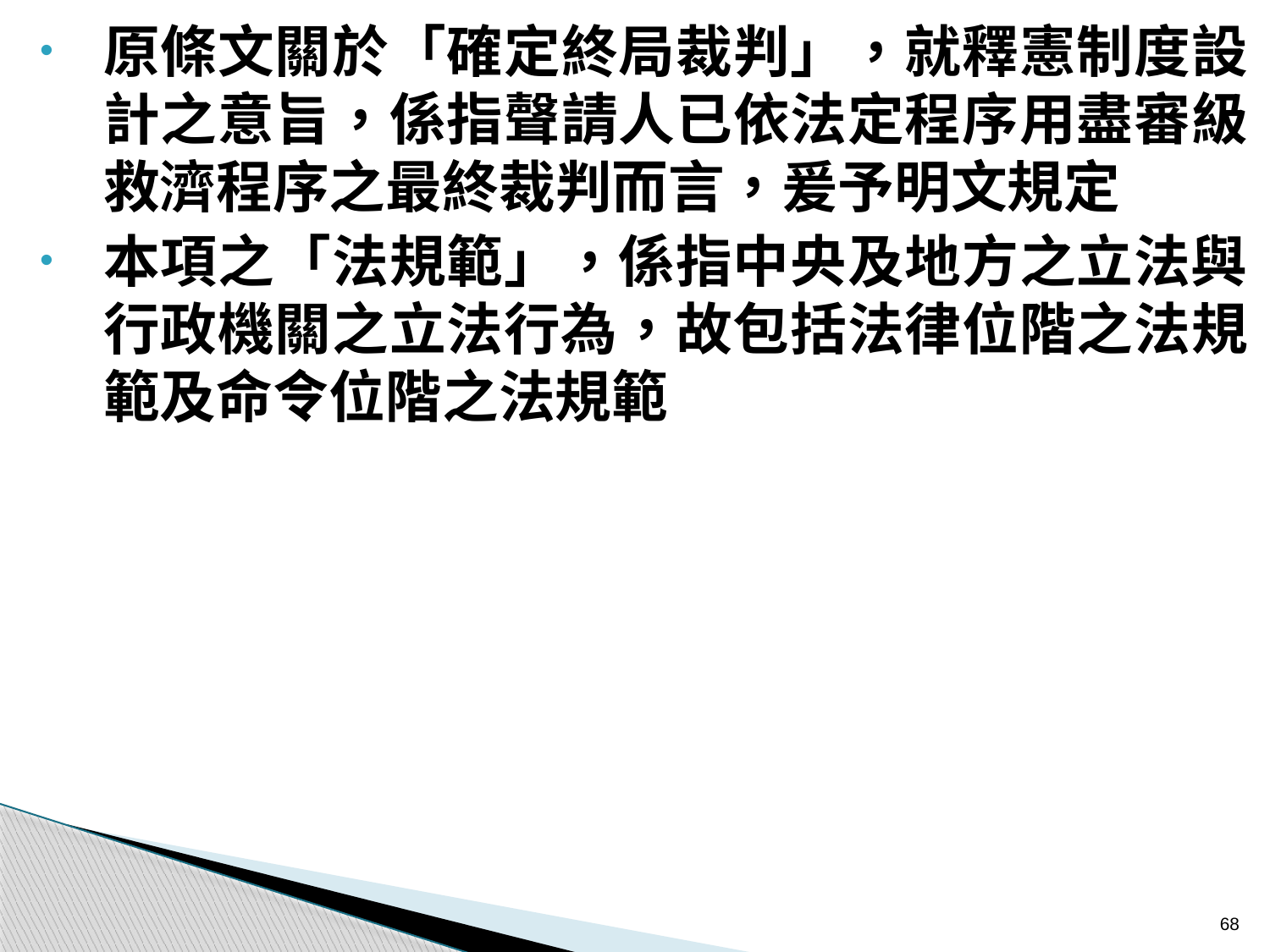

原條文關於「確定終局裁判」，就釋憲制度設計之意旨，係指聲請人已依法定程序用盡審級救濟程序之最終裁判而言，爰予明文規定
本項之「法規範」，係指中央及地方之立法與行政機關之立法行為，故包括法律位階之法規範及命令位階之法規範

68